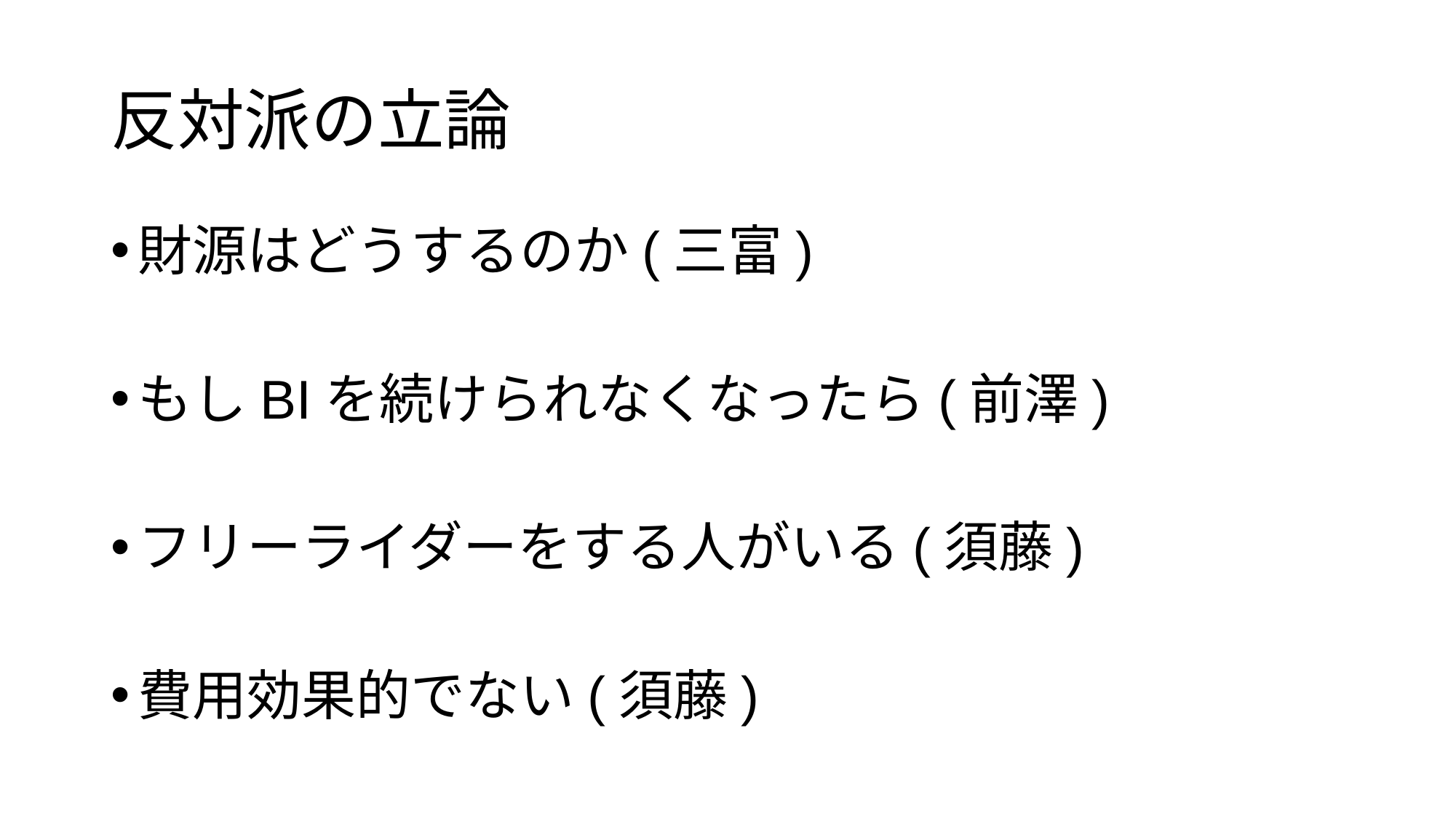

# 反対派の立論
財源はどうするのか(三富)

もしBIを続けられなくなったら(前澤)

フリーライダーをする人がいる(須藤)

費用効果的でない(須藤)